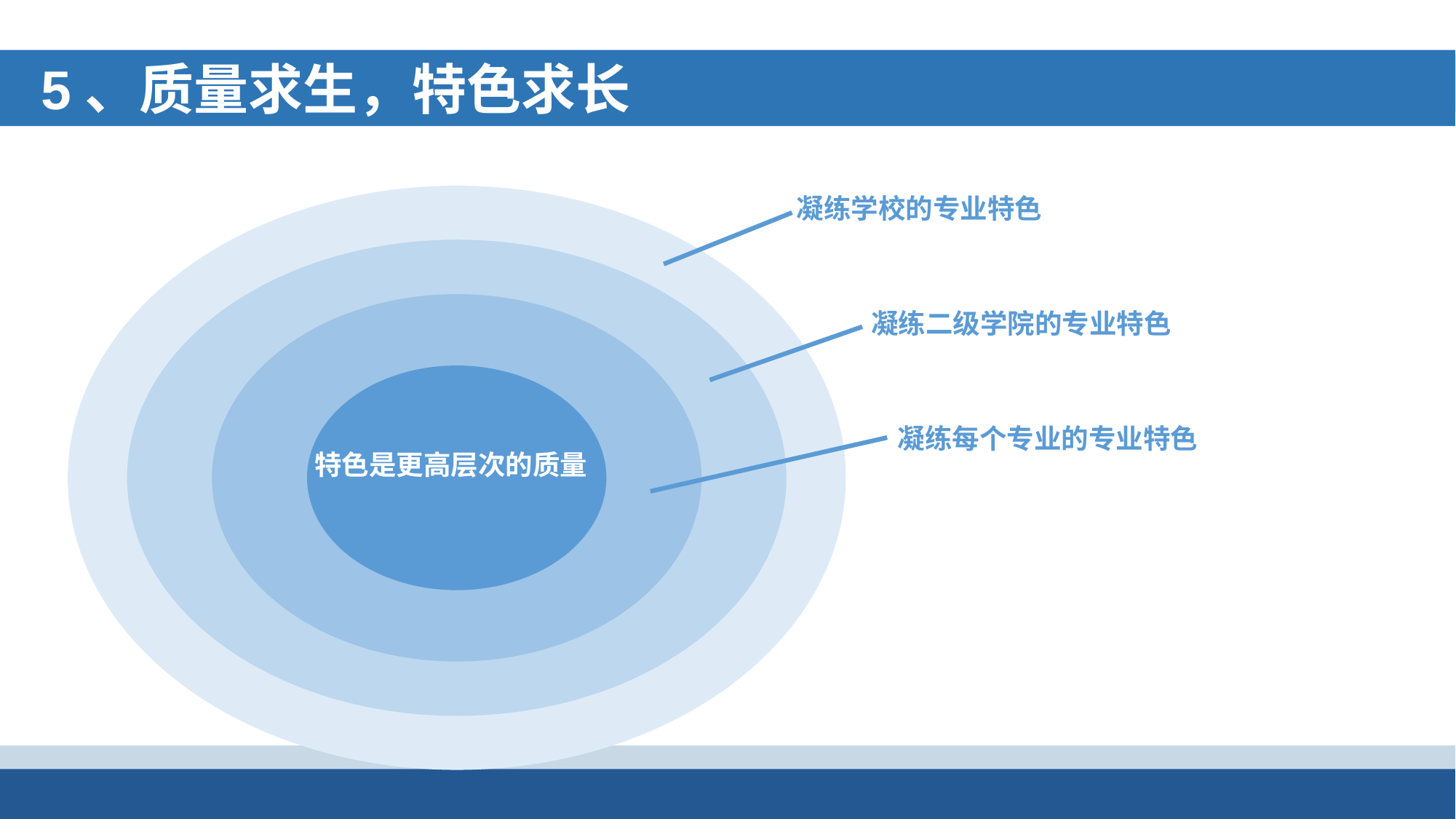

5、质量求生，特色求长

凝练学校的专业特色

凝练二级学院的专业特色

凝练每个专业的专业特色
      特色是更高层次的质量